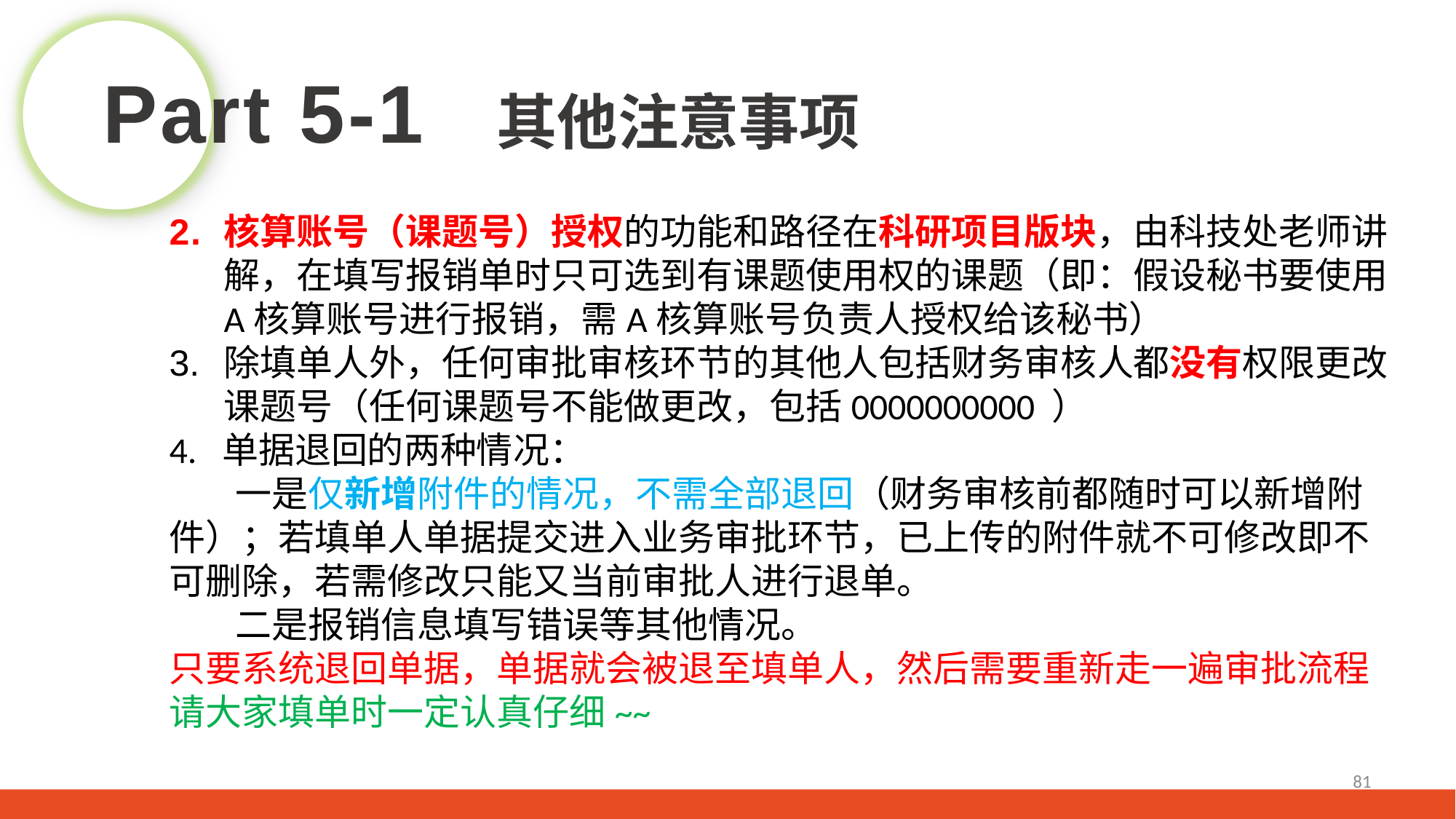

其他注意事项
Part 5-1
核算账号（课题号）授权的功能和路径在科研项目版块，由科技处老师讲解，在填写报销单时只可选到有课题使用权的课题（即：假设秘书要使用A核算账号进行报销，需A核算账号负责人授权给该秘书）
除填单人外，任何审批审核环节的其他人包括财务审核人都没有权限更改课题号（任何课题号不能做更改，包括0000000000 ）
4.  单据退回的两种情况：
       一是仅新增附件的情况，不需全部退回（财务审核前都随时可以新增附件）；若填单人单据提交进入业务审批环节，已上传的附件就不可修改即不可删除，若需修改只能又当前审批人进行退单。
       二是报销信息填写错误等其他情况。
只要系统退回单据，单据就会被退至填单人，然后需要重新走一遍审批流程
请大家填单时一定认真仔细~~
81